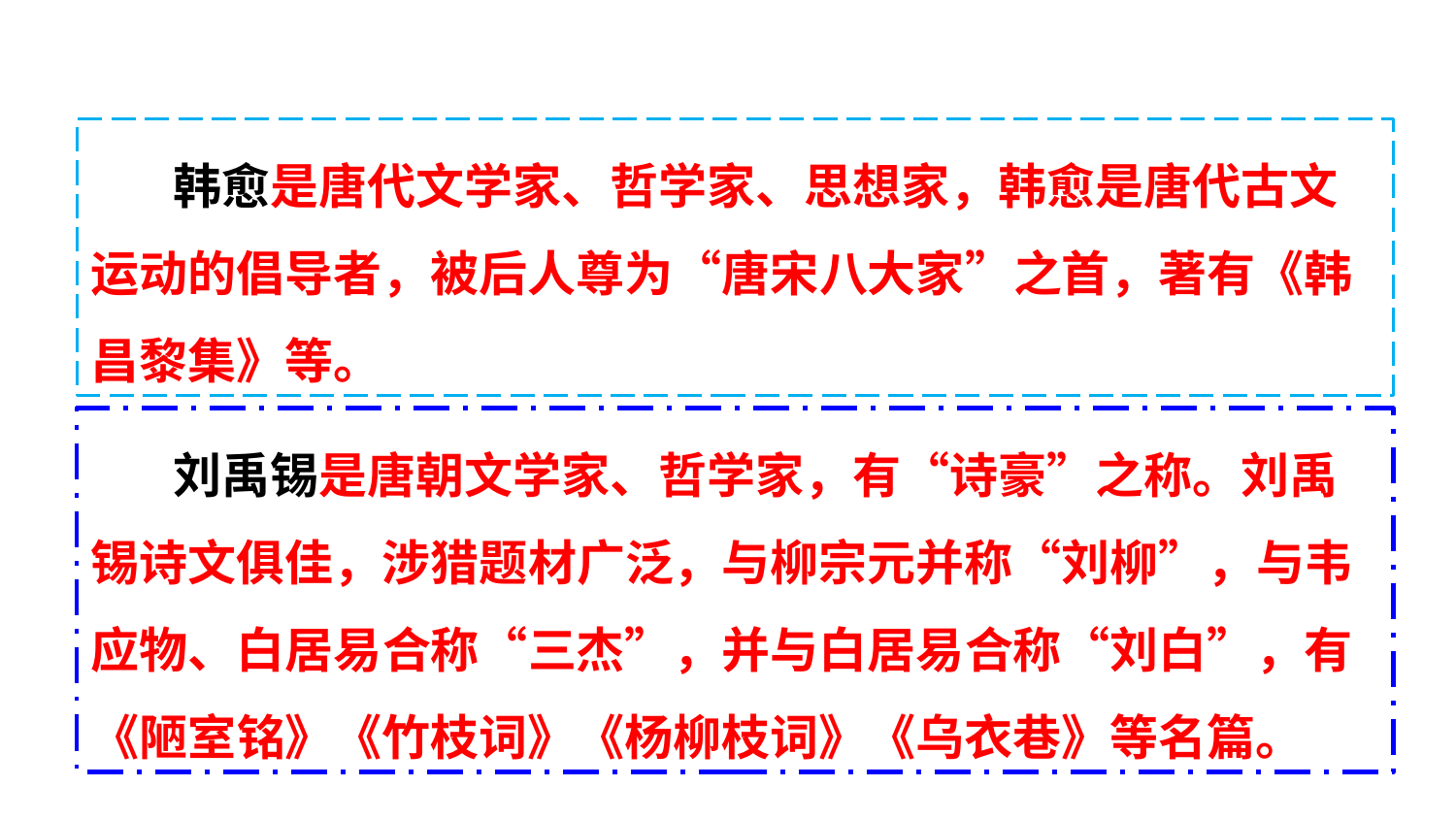

韩愈是唐代文学家、哲学家、思想家，韩愈是唐代古文运动的倡导者，被后人尊为“唐宋八大家”之首，著有《韩昌黎集》等。
  刘禹锡是唐朝文学家、哲学家，有“诗豪”之称。刘禹锡诗文俱佳，涉猎题材广泛，与柳宗元并称“刘柳”，与韦应物、白居易合称“三杰”，并与白居易合称“刘白”，有《陋室铭》《竹枝词》《杨柳枝词》《乌衣巷》等名篇。